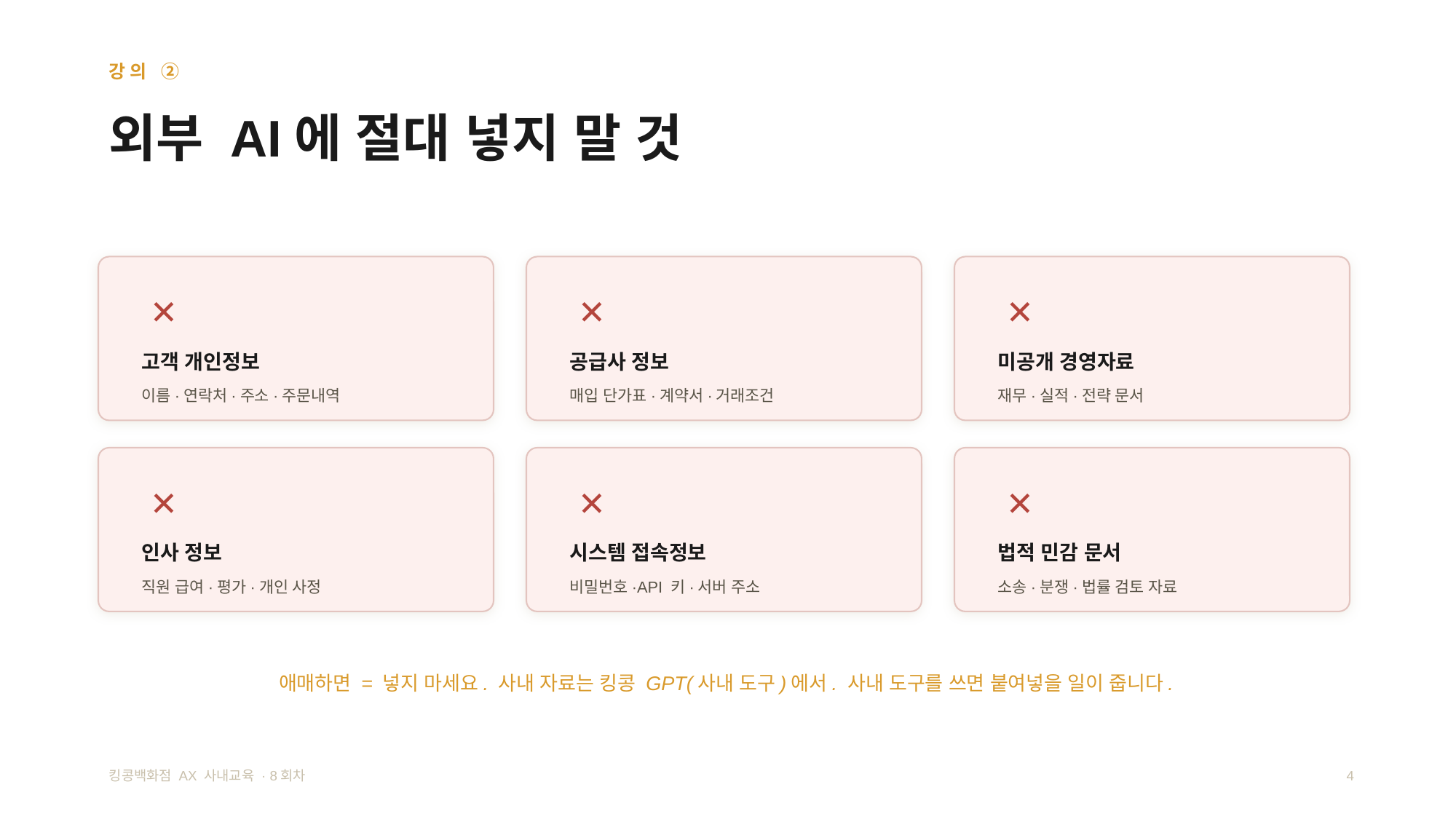

강의 ②
외부 AI에 절대 넣지 말 것

✕
✕
✕
고객 개인정보
공급사 정보
미공개 경영자료
이름·연락처·주소·주문내역
매입 단가표·계약서·거래조건
재무·실적·전략 문서

✕
✕
✕
인사 정보
시스템 접속정보
법적 민감 문서
직원 급여·평가·개인 사정
비밀번호·API 키·서버 주소
소송·분쟁·법률 검토 자료
애매하면 = 넣지 마세요. 사내 자료는 킹콩 GPT(사내 도구)에서. 사내 도구를 쓰면 붙여넣을 일이 줍니다.
킹콩백화점 AX 사내교육 · 8회차
4